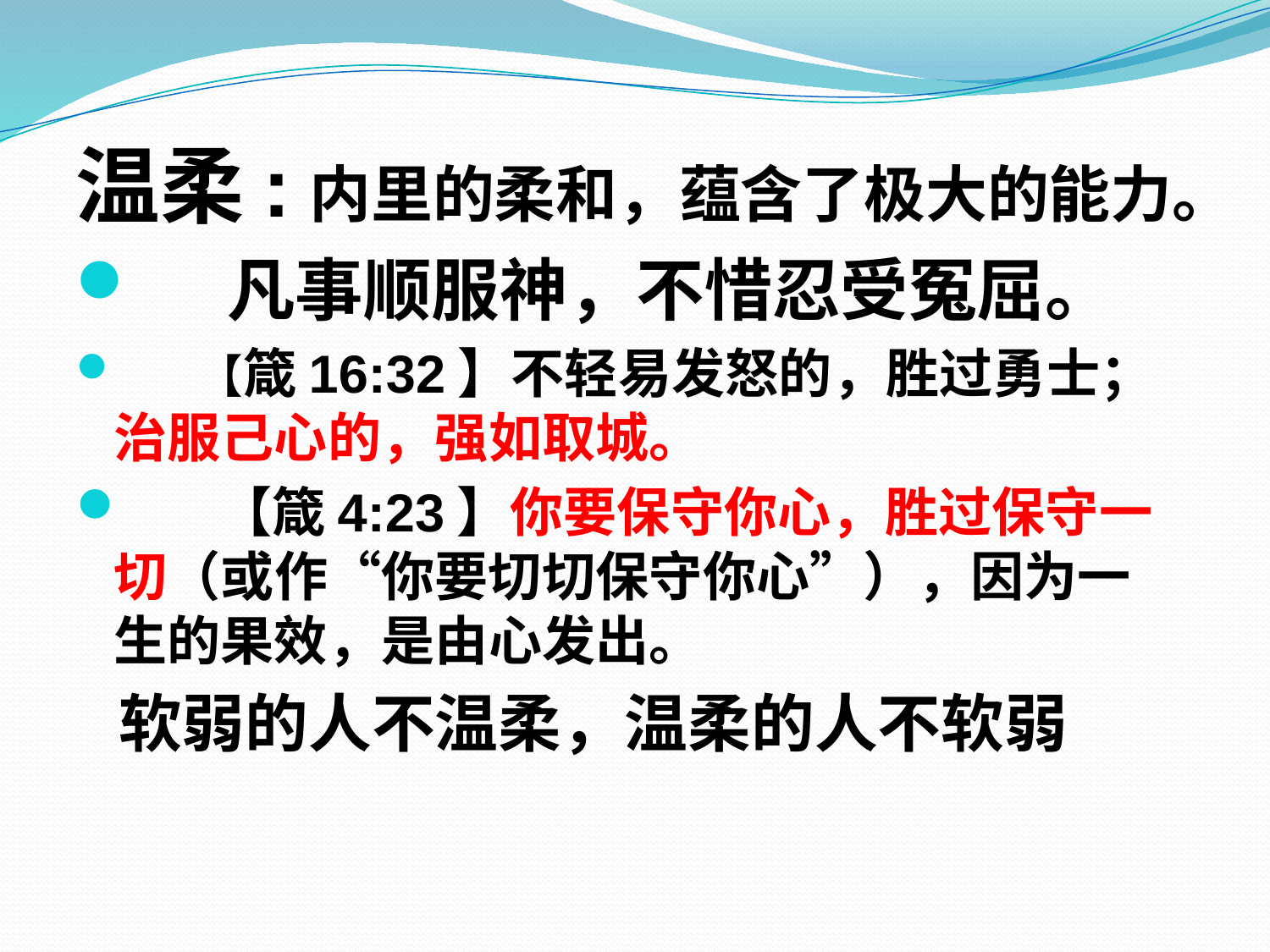

温柔:内里的柔和，蕴含了极大的能力。
     凡事顺服神，不惜忍受冤屈。
       【箴16:32】不轻易发怒的，胜过勇士；治服己心的，强如取城。
       【箴4:23】你要保守你心，胜过保守一切（或作“你要切切保守你心”），因为一生的果效，是由心发出。
  软弱的人不温柔，温柔的人不软弱